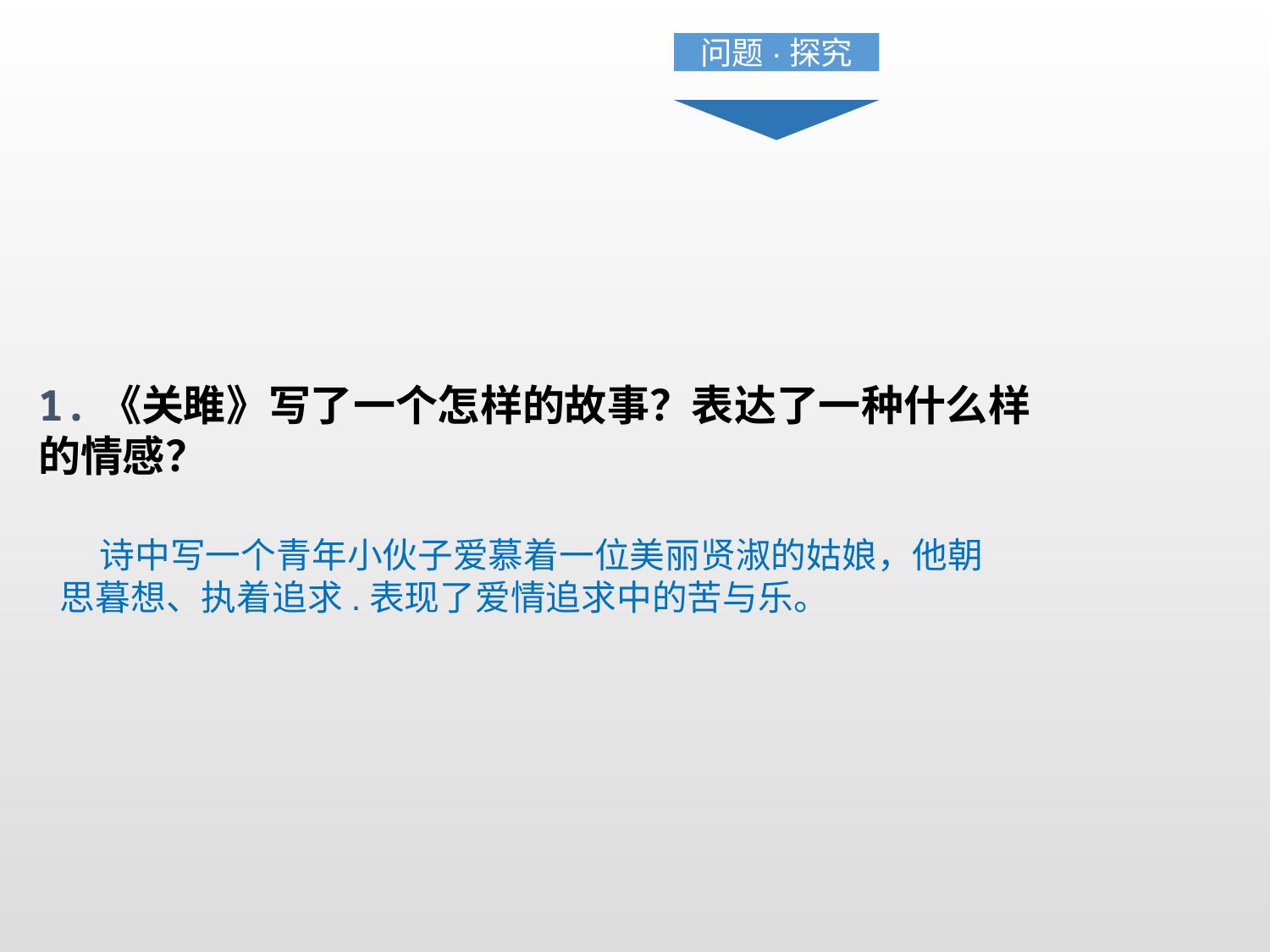

问题·探究

1.《关雎》写了一个怎样的故事？表达了一种什么样的情感？
    诗中写一个青年小伙子爱慕着一位美丽贤淑的姑娘，他朝思暮想、执着追求.表现了爱情追求中的苦与乐。